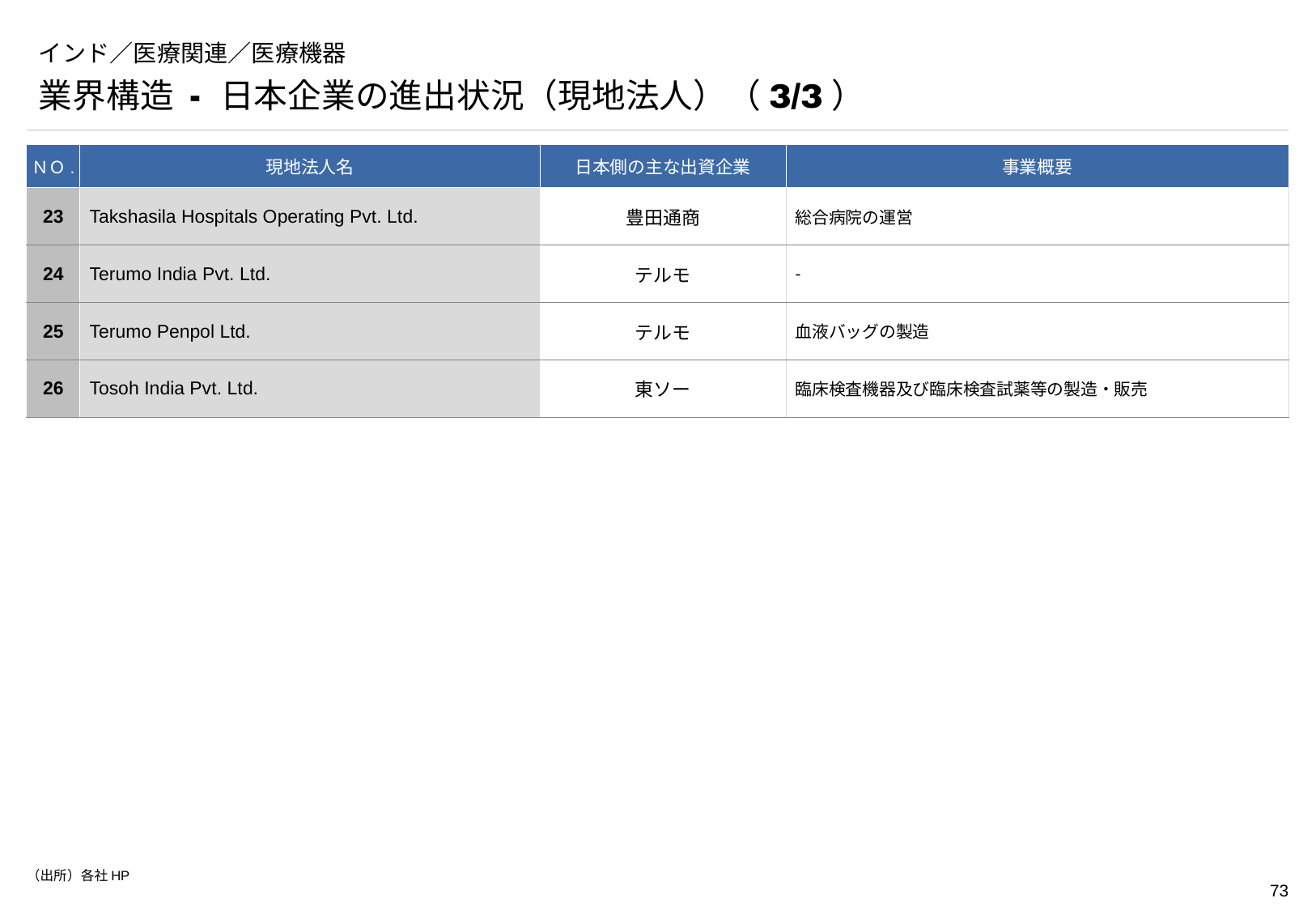

# インド／医療関連／医療機器
業界構造 - 日本企業の進出状況（現地法人）（3/3）
| ＮＯ. | 現地法人名 | 日本側の主な出資企業 | 事業概要 |
| --- | --- | --- | --- |
| 23 | Takshasila Hospitals Operating Pvt. Ltd. | 豊田通商 | 総合病院の運営 |
| 24 | Terumo India Pvt. Ltd. | テルモ | - |
| 25 | Terumo Penpol Ltd. | テルモ | 血液バッグの製造 |
| 26 | Tosoh India Pvt. Ltd. | 東ソー | 臨床検査機器及び臨床検査試薬等の製造・販売 |
（出所）各社HP